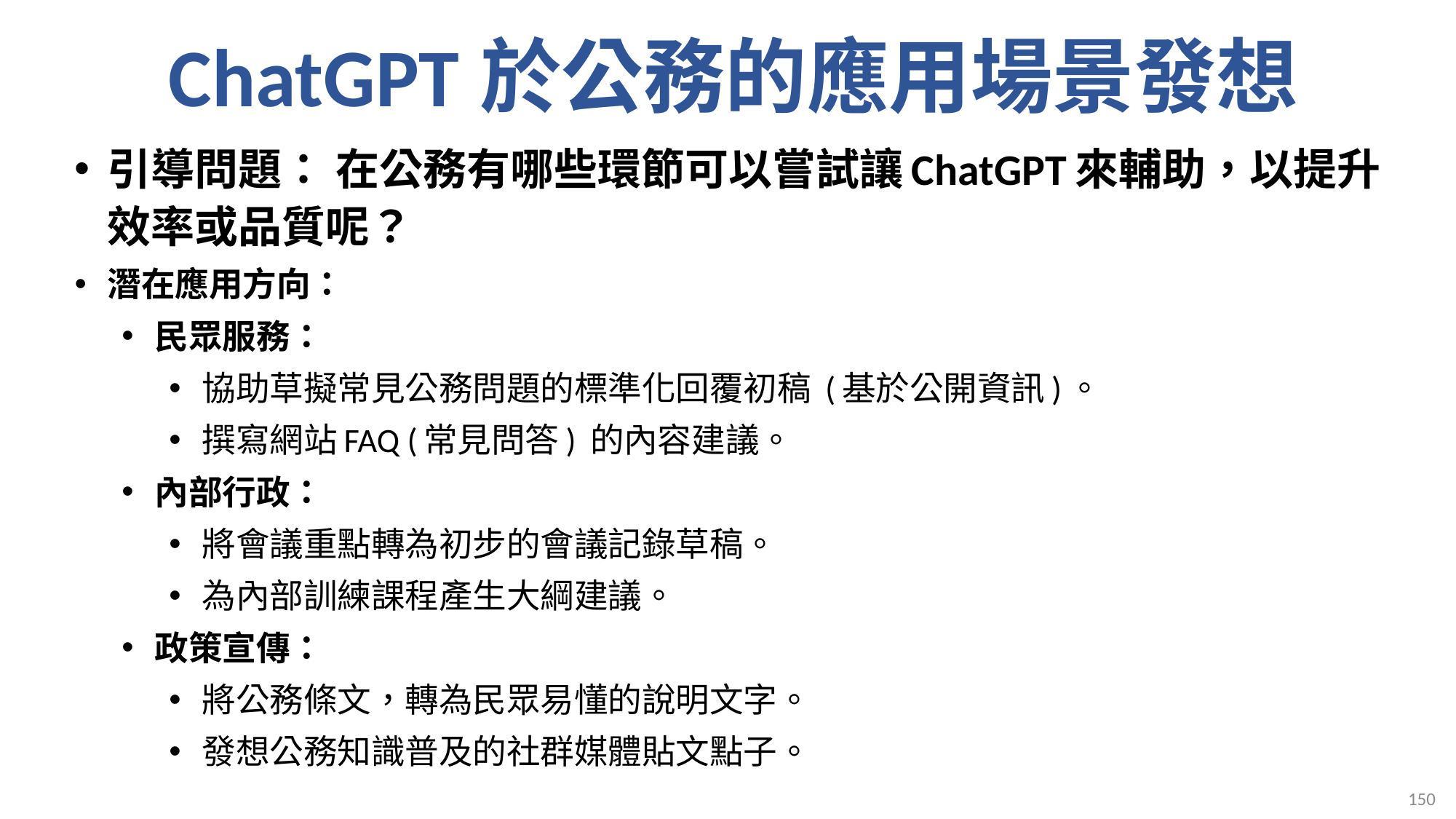

# ChatGPT於公務的應用場景發想
引導問題： 在公務有哪些環節可以嘗試讓ChatGPT來輔助，以提升效率或品質呢？
潛在應用方向：
民眾服務：
協助草擬常見公務問題的標準化回覆初稿 (基於公開資訊)。
撰寫網站FAQ (常見問答) 的內容建議。
內部行政：
將會議重點轉為初步的會議記錄草稿。
為內部訓練課程產生大綱建議。
政策宣傳：
將公務條文，轉為民眾易懂的說明文字。
發想公務知識普及的社群媒體貼文點子。
150